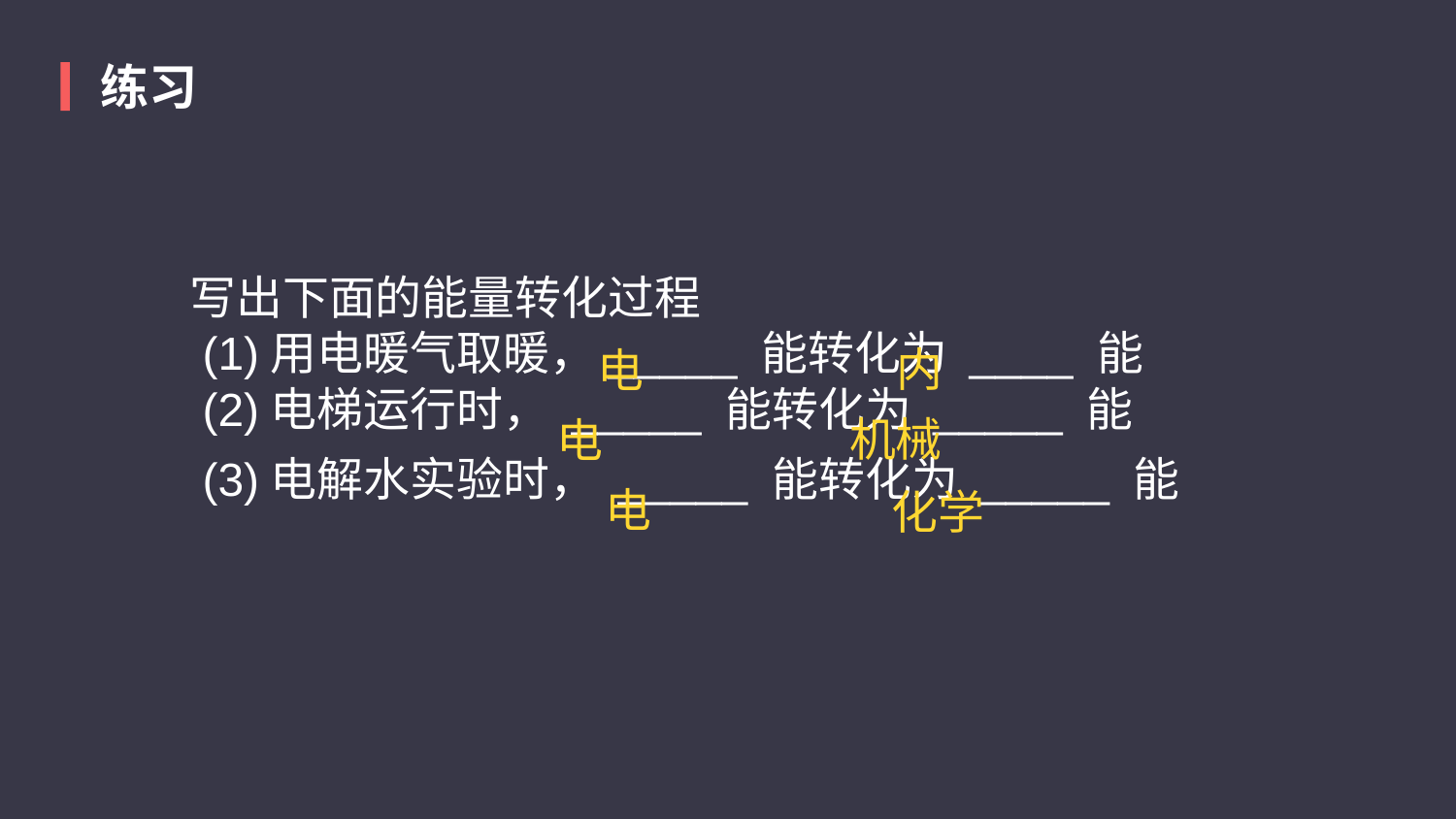

练习

写出下面的能量转化过程
 (1)用电暖气取暖，_____ 能转化为 ____ 能
 (2)电梯运行时， _____ 能转化为 _____ 能
 (3)电解水实验时， _____ 能转化为 _____ 能
内
电
机械
电
电
化学